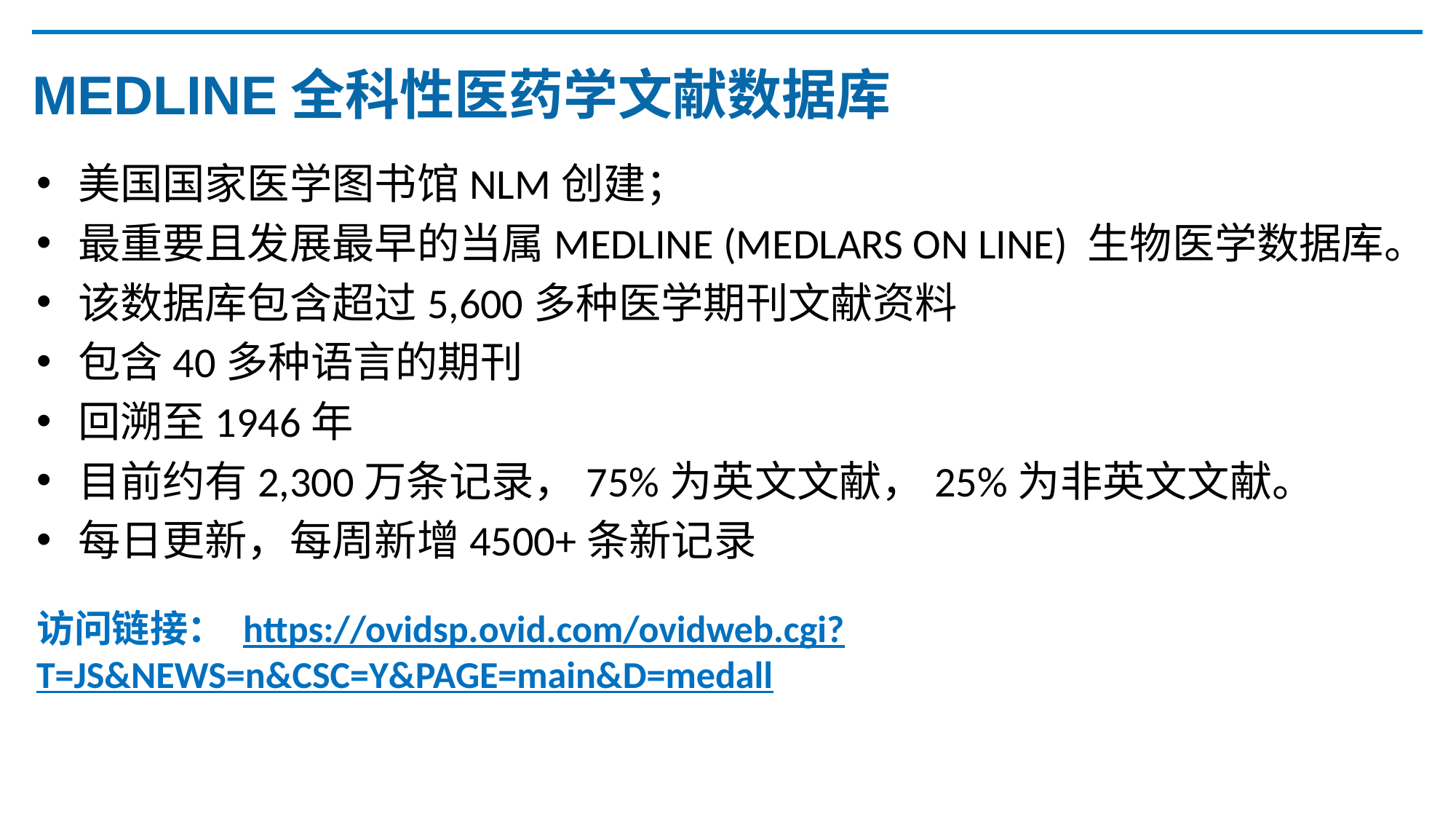

# MEDLINE全科性医药学文献数据库
美国国家医学图书馆NLM创建；
最重要且发展最早的当属MEDLINE (MEDLARS ON LINE) 生物医学数据库。
该数据库包含超过5,600多种医学期刊文献资料
包含40多种语言的期刊
回溯至1946年
目前约有2,300万条记录，75%为英文文献，25%为非英文文献。
每日更新，每周新增4500+条新记录
访问链接： https://ovidsp.ovid.com/ovidweb.cgi?T=JS&NEWS=n&CSC=Y&PAGE=main&D=medall